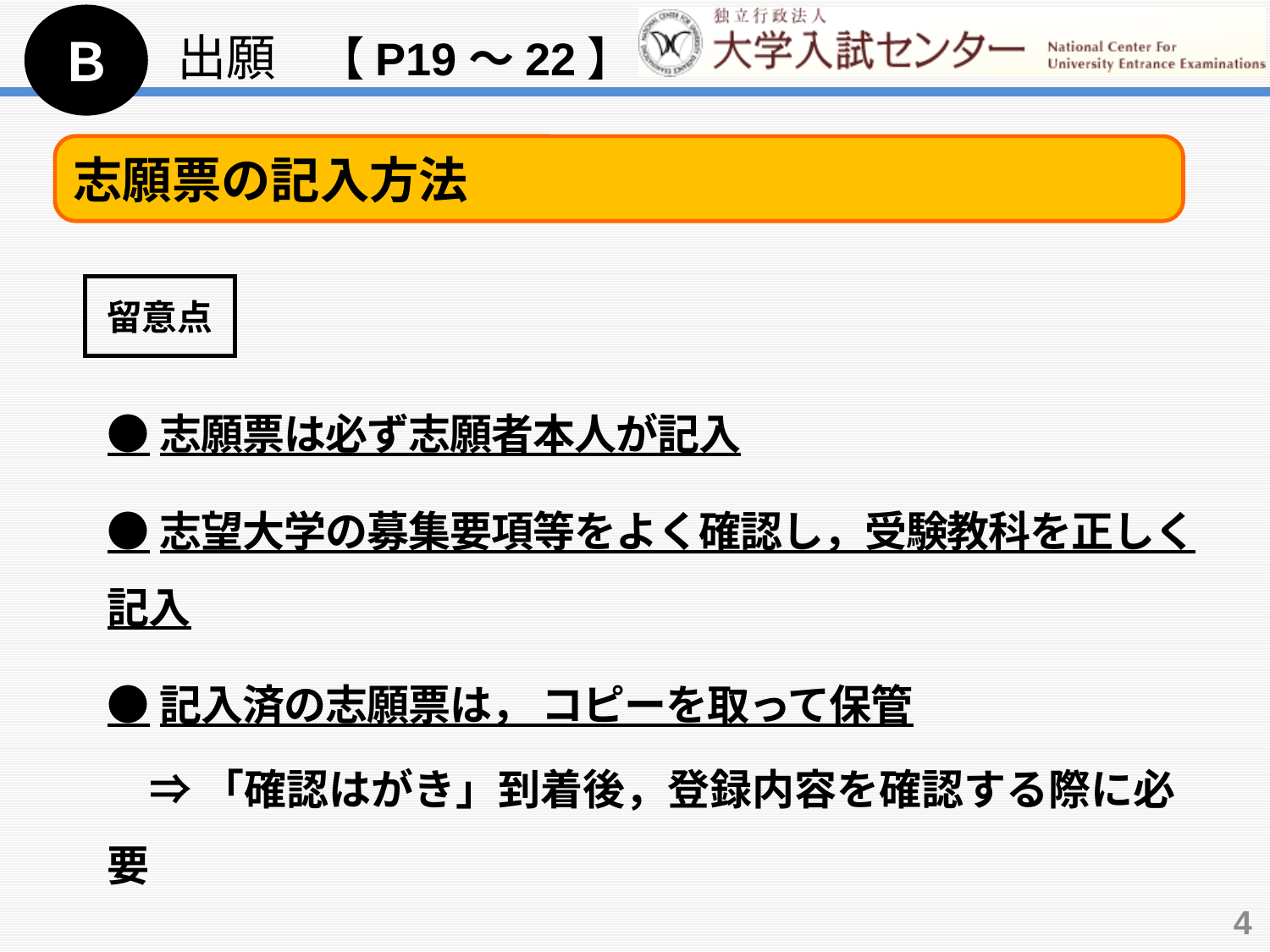

Ｂ
出願　【P19～22】
志願票の記入方法
留意点
●志願票は必ず志願者本人が記入
●志望大学の募集要項等をよく確認し，受験教科を正しく記入
●記入済の志願票は， コピーを取って保管
　⇒ 「確認はがき」到着後，登録内容を確認する際に必要
4